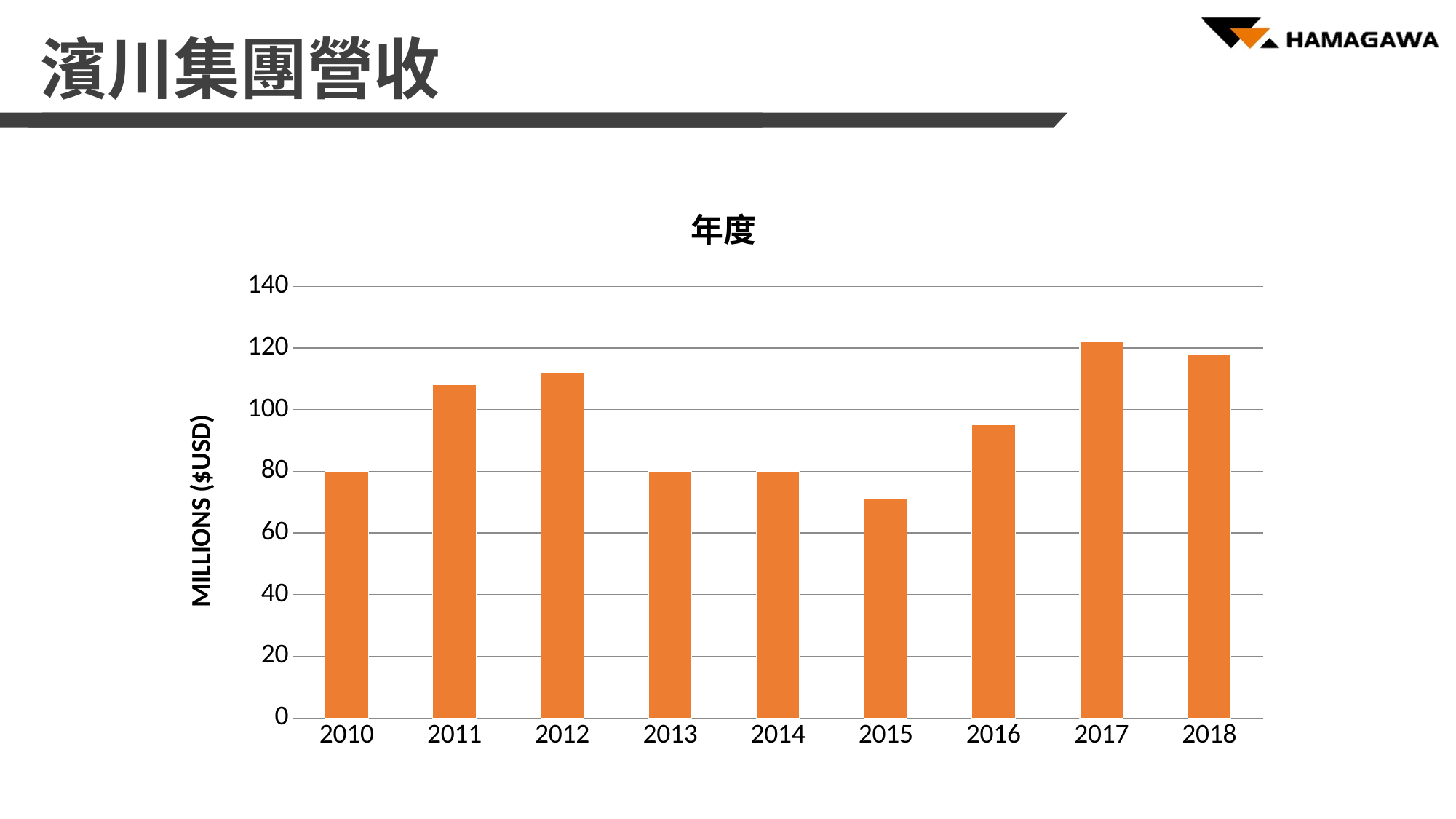

# 濱川集團營收

### Chart:

| Category | 年度 |
|---|---|
| 2010 | 80.0 |
| 2011 | 108.0 |
| 2012 | 112.0 |
| 2013 | 80.0 |
| 2014 | 80.0 |
| 2015 | 71.0 |
| 2016 | 95.0 |
| 2017 | 122.0 |
| 2018 | 118.0 |